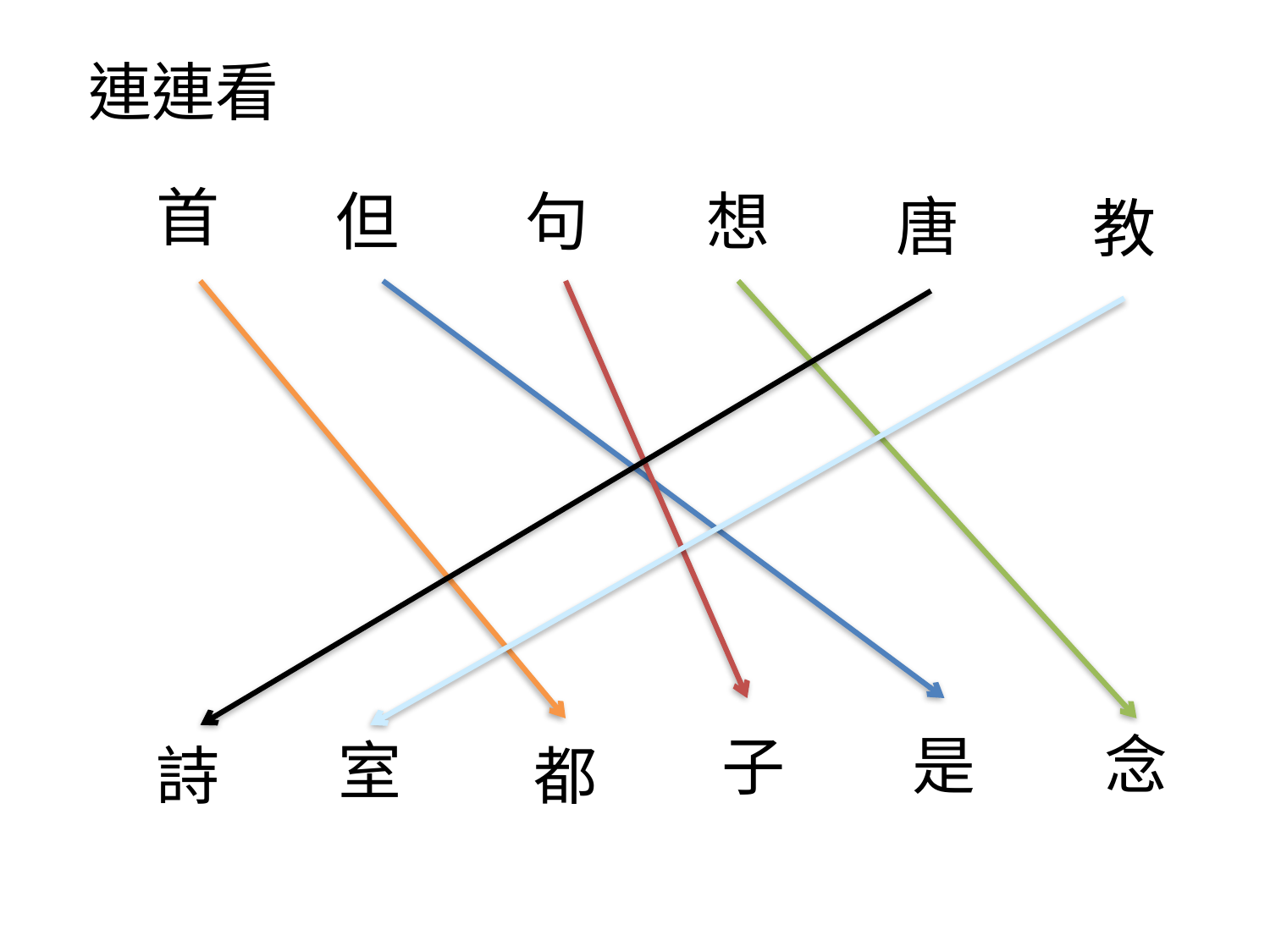

連連看
首
但
句
想
唐
教
念
是
子
室
詩
都